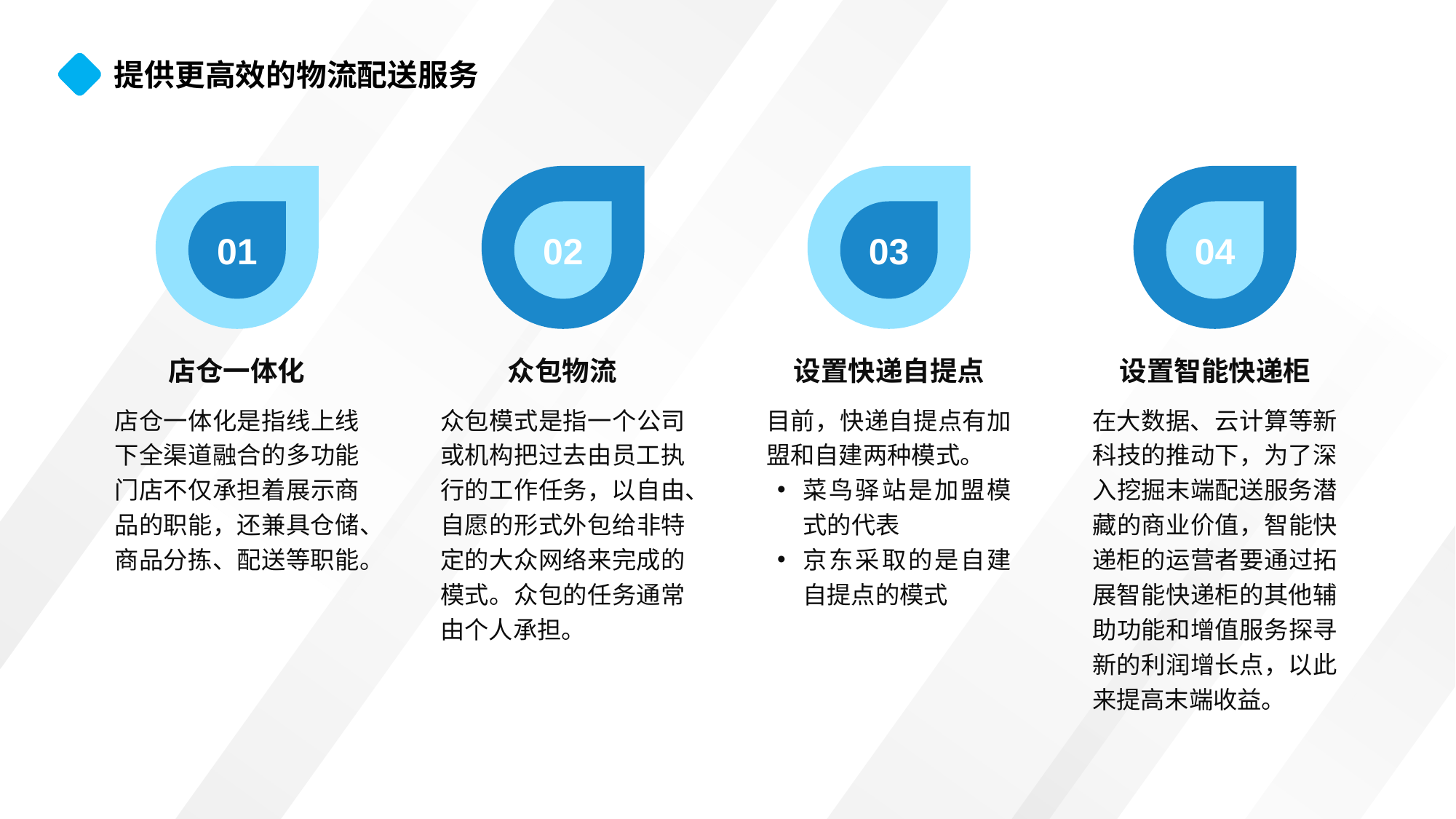

提供更高效的物流配送服务

03

04

01

02
店仓一体化
店仓一体化是指线上线下全渠道融合的多功能门店不仅承担着展示商品的职能，还兼具仓储、商品分拣、配送等职能。
众包物流
众包模式是指一个公司或机构把过去由员工执行的工作任务，以自由、自愿的形式外包给非特定的大众网络来完成的模式。众包的任务通常由个人承担。
设置快递自提点
目前，快递自提点有加盟和自建两种模式。
菜鸟驿站是加盟模式的代表
京东采取的是自建自提点的模式
设置智能快递柜
在大数据、云计算等新科技的推动下，为了深入挖掘末端配送服务潜藏的商业价值，智能快递柜的运营者要通过拓展智能快递柜的其他辅助功能和增值服务探寻新的利润增长点，以此来提高末端收益。